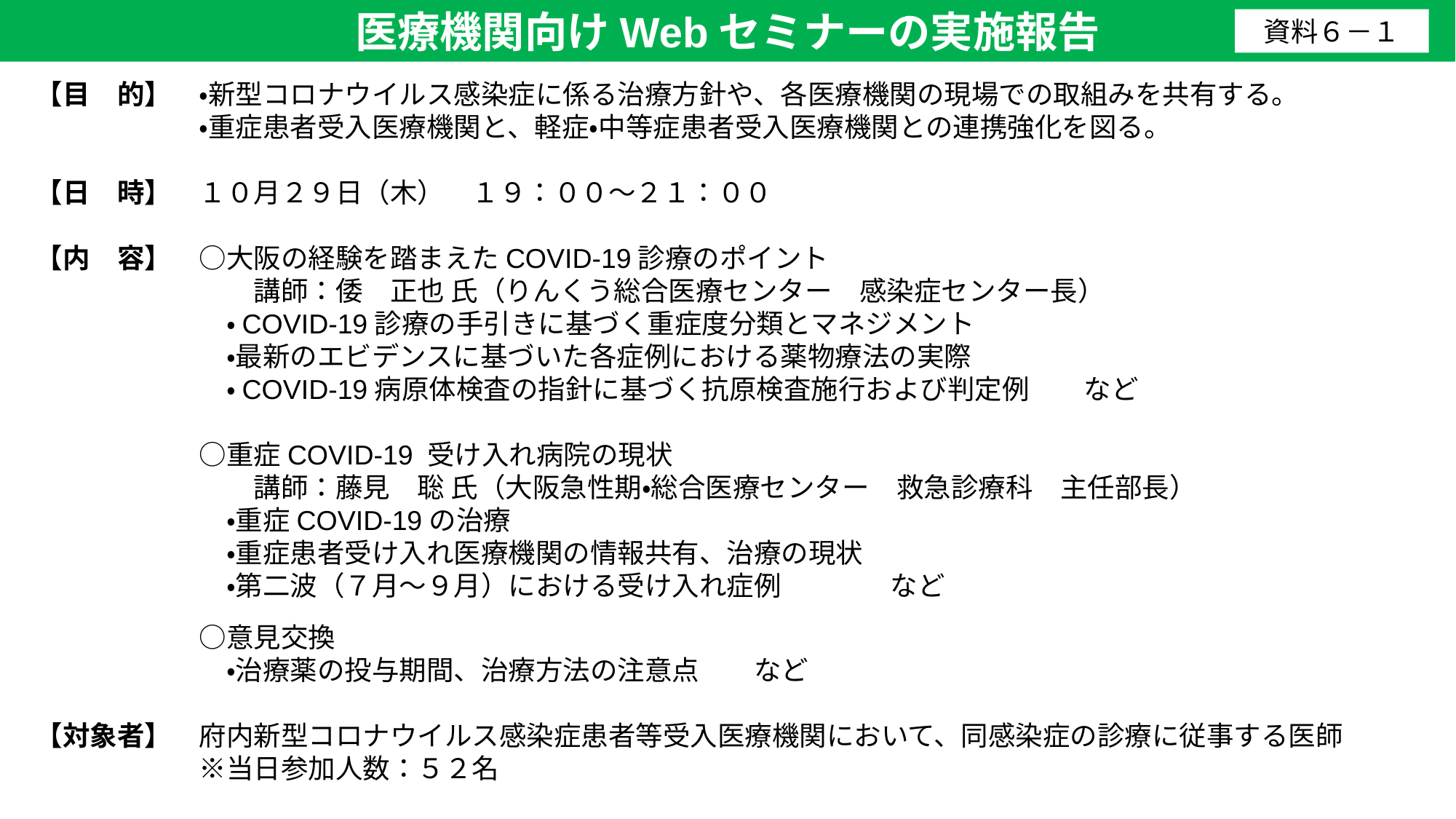

医療機関向けWebセミナーの実施報告
資料６－１
【目　的】　・新型コロナウイルス感染症に係る治療方針や、各医療機関の現場での取組みを共有する。
　　　　　　・重症患者受入医療機関と、軽症・中等症患者受入医療機関との連携強化を図る。

【日　時】　１０月２９日（木）　１９：００～２１：００

【内　容】　○大阪の経験を踏まえたCOVID-19診療のポイント
　　　　　　　　講師：倭　正也 氏（りんくう総合医療センター　感染症センター長）
　　　　　　　・COVID-19診療の手引きに基づく重症度分類とマネジメント
　　　　　　　・最新のエビデンスに基づいた各症例における薬物療法の実際
　　　　　　　・COVID-19病原体検査の指針に基づく抗原検査施行および判定例　　など

　　　　　　○重症COVID-19 受け入れ病院の現状
　　　　　　　　講師：藤見　聡 氏（大阪急性期・総合医療センター　救急診療科　主任部長）
　　　　　　　・重症COVID-19の治療
　　　　　　　・重症患者受け入れ医療機関の情報共有、治療の現状
　　　　　　　・第二波（７月～９月）における受け入れ症例　　　　など

　　　　　　○意見交換
　　　　　　　・治療薬の投与期間、治療方法の注意点　　など

【対象者】　府内新型コロナウイルス感染症患者等受入医療機関において、同感染症の診療に従事する医師
　　　　　　※当日参加人数：５２名